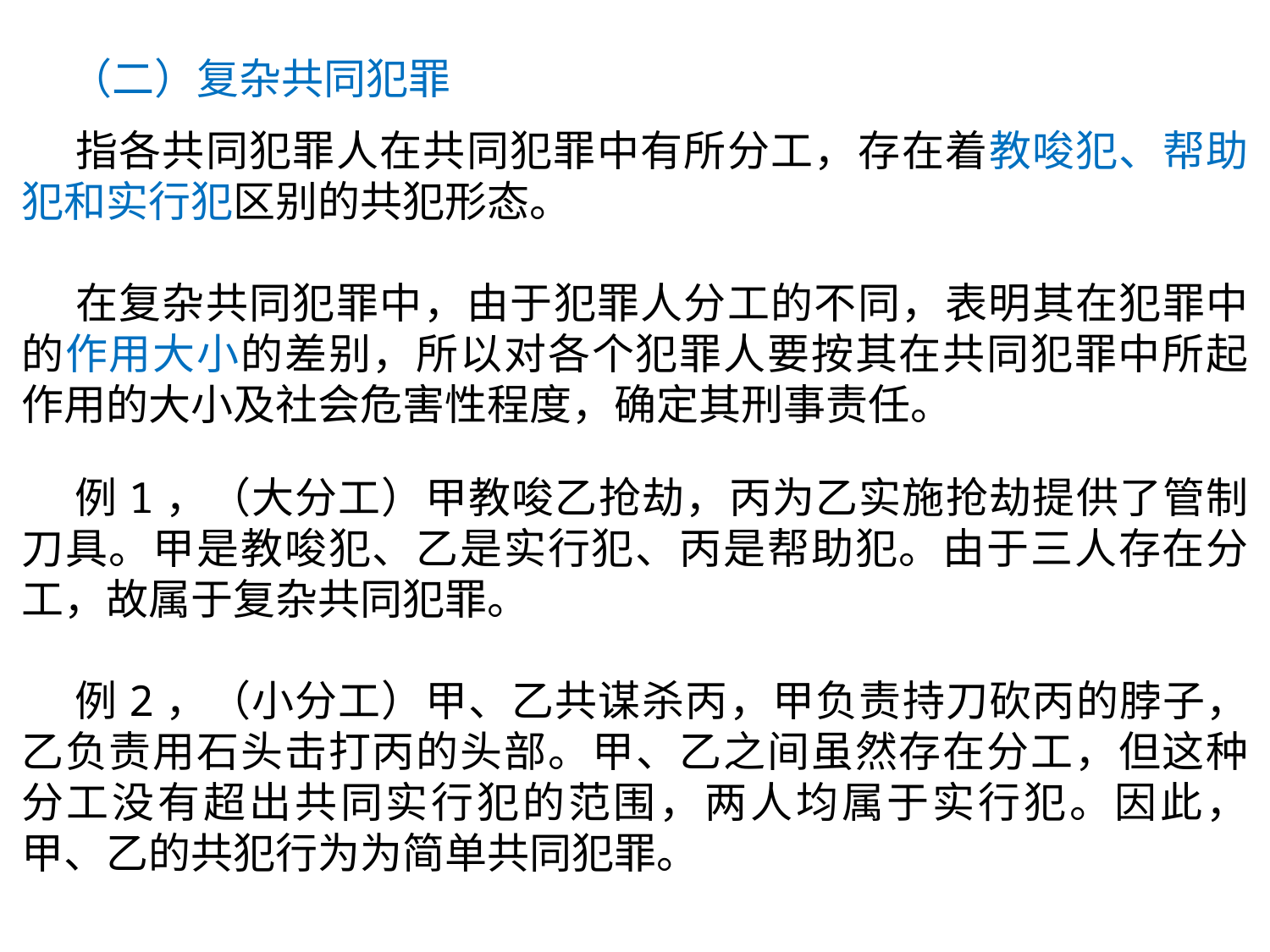

（二）复杂共同犯罪

    指各共同犯罪人在共同犯罪中有所分工，存在着教唆犯、帮助犯和实行犯区别的共犯形态。

    在复杂共同犯罪中，由于犯罪人分工的不同，表明其在犯罪中的作用大小的差别，所以对各个犯罪人要按其在共同犯罪中所起作用的大小及社会危害性程度，确定其刑事责任。

    例1，（大分工）甲教唆乙抢劫，丙为乙实施抢劫提供了管制刀具。甲是教唆犯、乙是实行犯、丙是帮助犯。由于三人存在分工，故属于复杂共同犯罪。

    例2，（小分工）甲、乙共谋杀丙，甲负责持刀砍丙的脖子，乙负责用石头击打丙的头部。甲、乙之间虽然存在分工，但这种分工没有超出共同实行犯的范围，两人均属于实行犯。因此，甲、乙的共犯行为为简单共同犯罪。